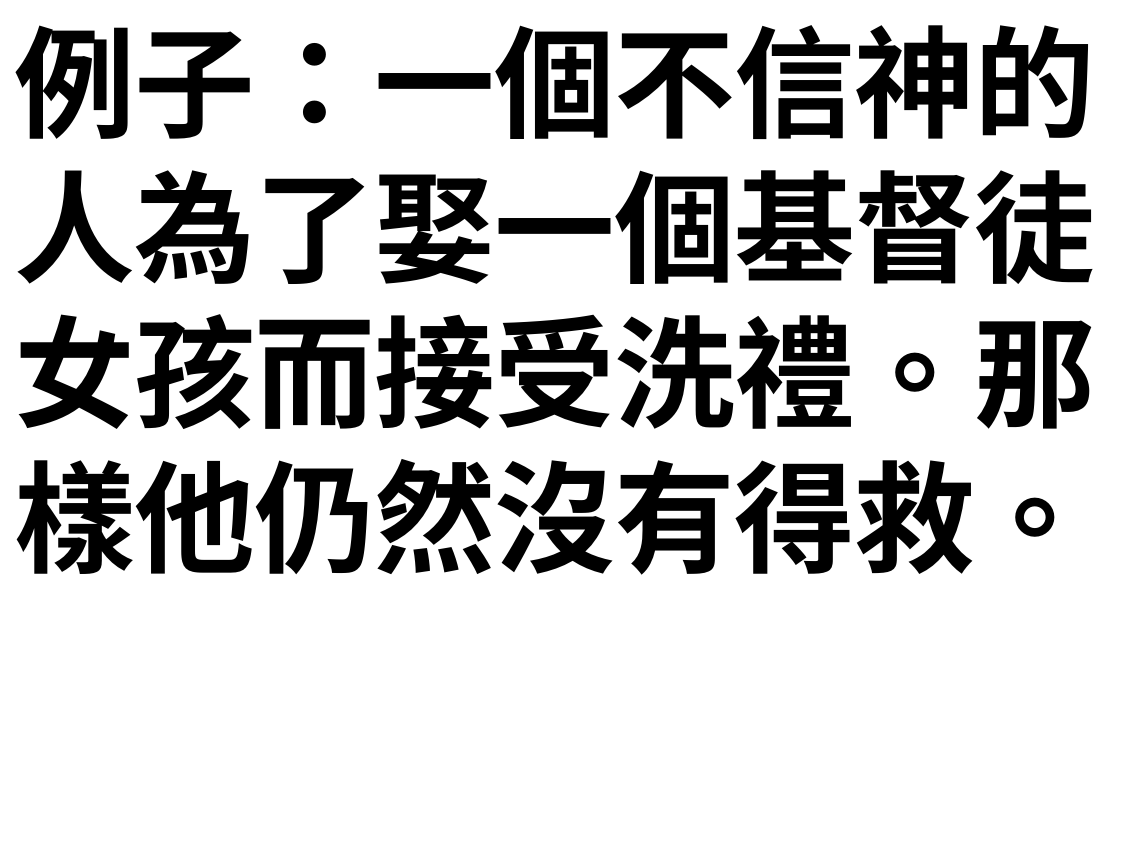

例子：一個不信神的人為了娶一個基督徒女孩而接受洗禮。那樣他仍然沒有得救。